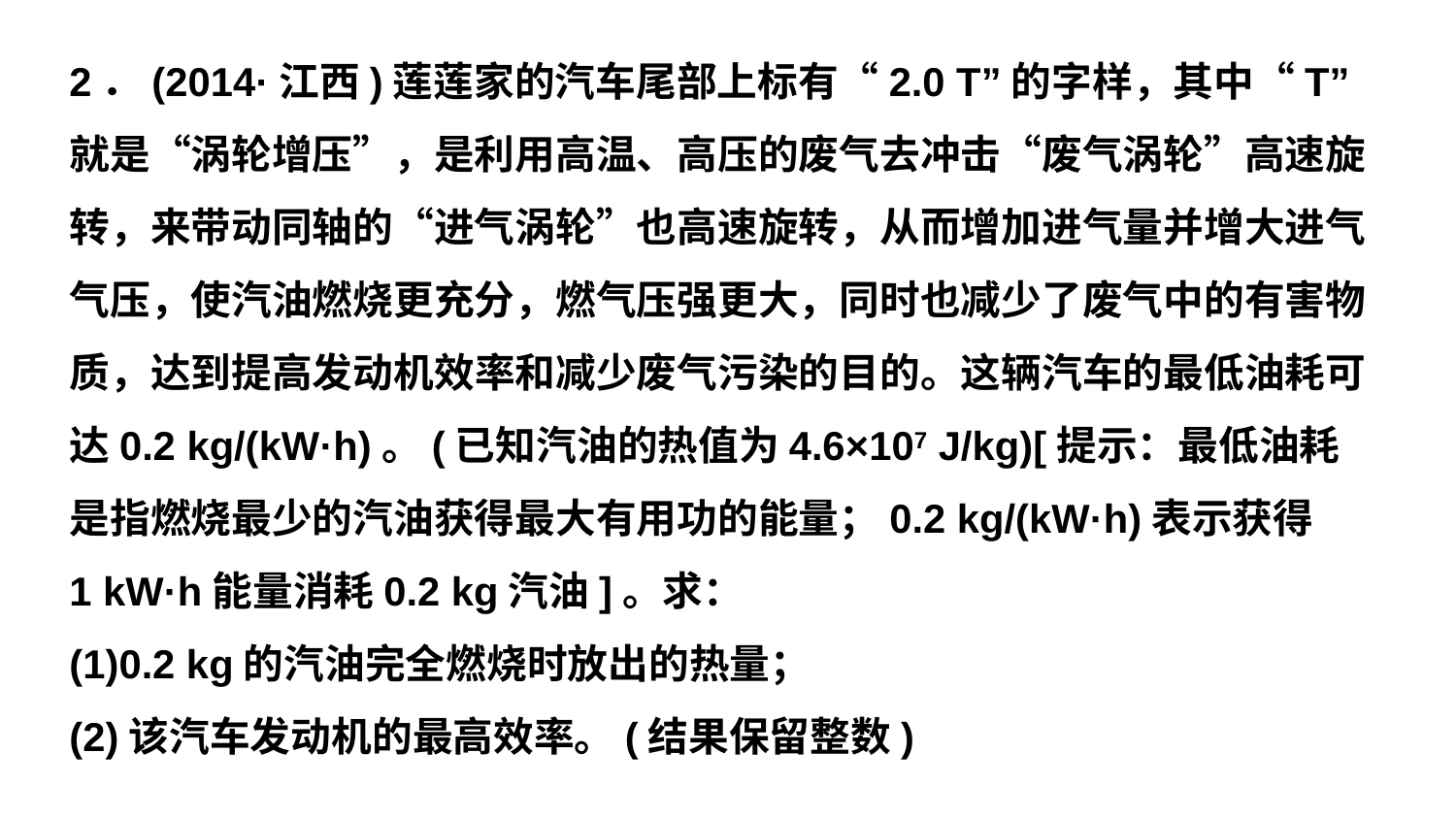

2．(2014·江西)莲莲家的汽车尾部上标有“2.0 T”的字样，其中“T”
就是“涡轮增压”，是利用高温、高压的废气去冲击“废气涡轮”高速旋
转，来带动同轴的“进气涡轮”也高速旋转，从而增加进气量并增大进气
气压，使汽油燃烧更充分，燃气压强更大，同时也减少了废气中的有害物
质，达到提高发动机效率和减少废气污染的目的。这辆汽车的最低油耗可
达0.2 kg/(kW·h)。(已知汽油的热值为4.6×107 J/kg)[提示：最低油耗
是指燃烧最少的汽油获得最大有用功的能量；0.2 kg/(kW·h)表示获得
1 kW·h能量消耗0.2 kg汽油]。求：
(1)0.2 kg的汽油完全燃烧时放出的热量；
(2)该汽车发动机的最高效率。(结果保留整数)